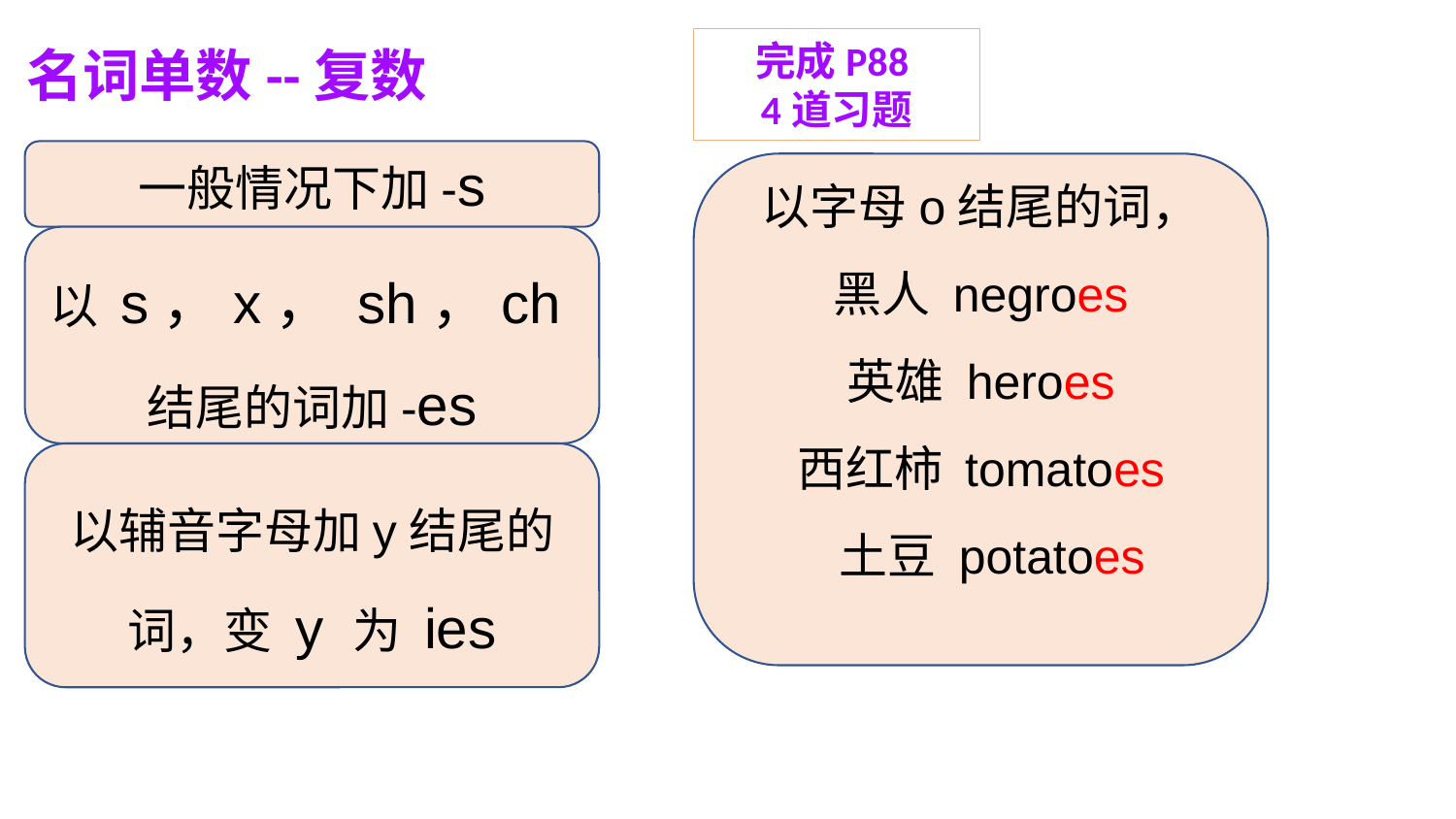

完成P88
4道习题
名词单数--复数
一般情况下加-s
以字母o结尾的词，
黑人 negroes
英雄 heroes
西红柿 tomatoes
 土豆 potatoes

以 s，x， sh，ch结尾的词加-es
以辅音字母加y结尾的词，变 y 为 ies